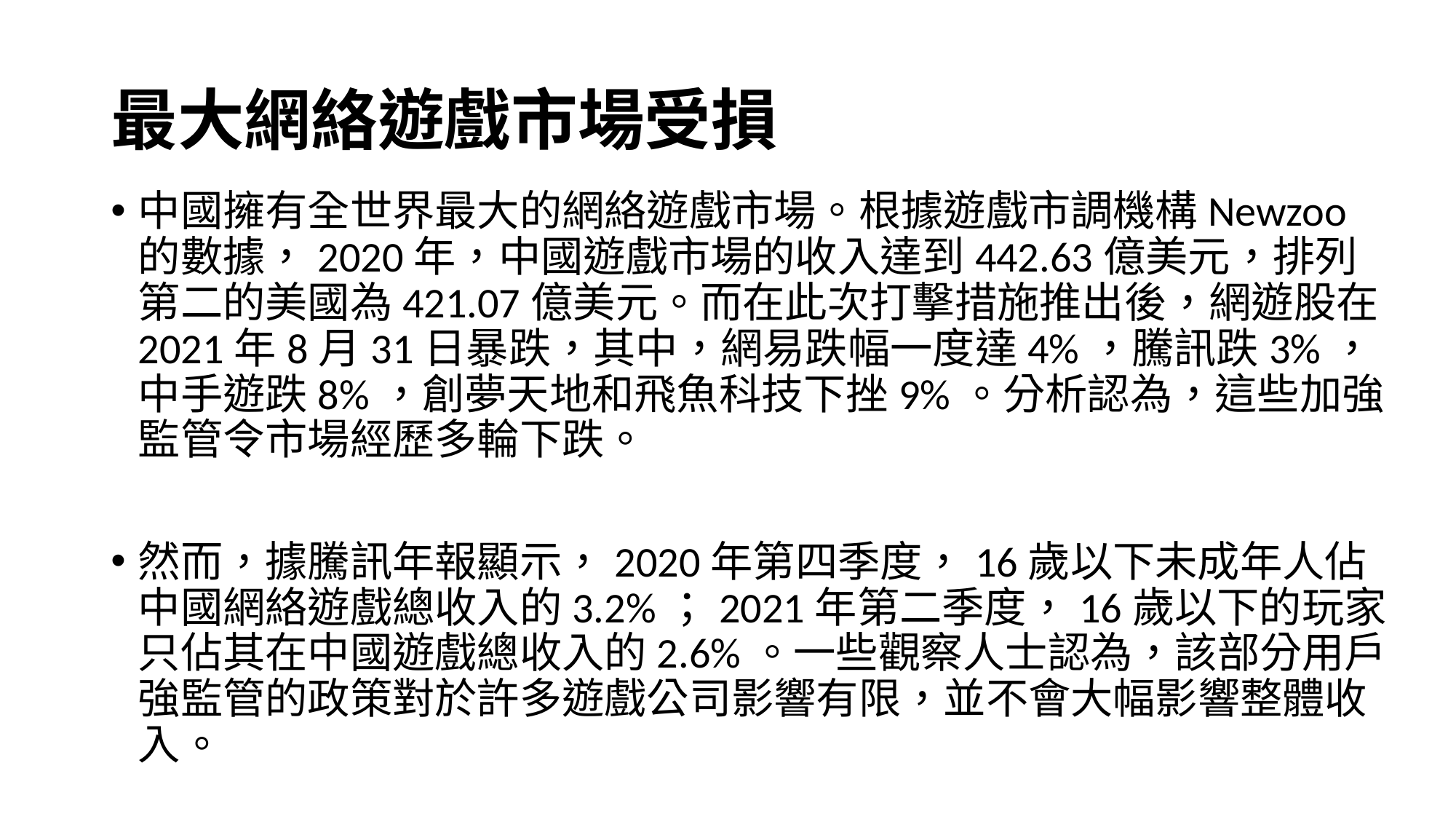

# 最大網絡遊戲市場受損
中國擁有全世界最大的網絡遊戲市場。根據遊戲市調機構Newzoo的數據，2020年，中國遊戲市場的收入達到442.63億美元，排列第二的美國為421.07億美元。而在此次打擊措施推出後，網遊股在2021年8月31日暴跌，其中，網易跌幅一度達4%，騰訊跌3%，中手遊跌8%，創夢天地和飛魚科技下挫9%。分析認為，這些加強監管令市場經歷多輪下跌。

然而，據騰訊年報顯示，2020年第四季度，16歲以下未成年人佔中國網絡遊戲總收入的3.2%；2021年第二季度，16歲以下的玩家只佔其在中國遊戲總收入的2.6%。一些觀察人士認為，該部分用戶強監管的政策對於許多遊戲公司影響有限，並不會大幅影響整體收入。